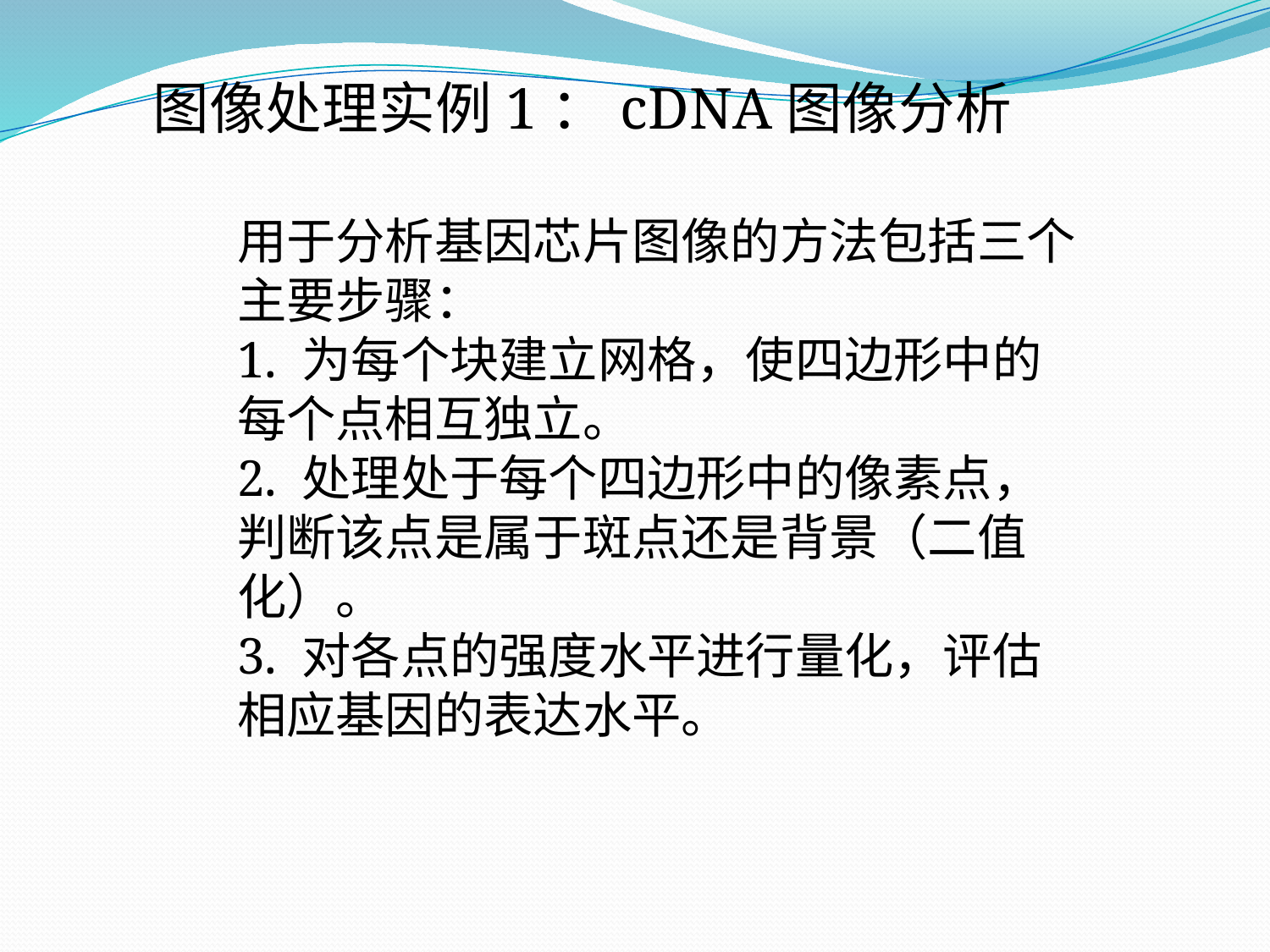

图像处理实例1：cDNA图像分析
用于分析基因芯片图像的方法包括三个主要步骤：
1. 为每个块建立网格，使四边形中的每个点相互独立。
2. 处理处于每个四边形中的像素点，判断该点是属于斑点还是背景（二值化）。
3. 对各点的强度水平进行量化，评估相应基因的表达水平。